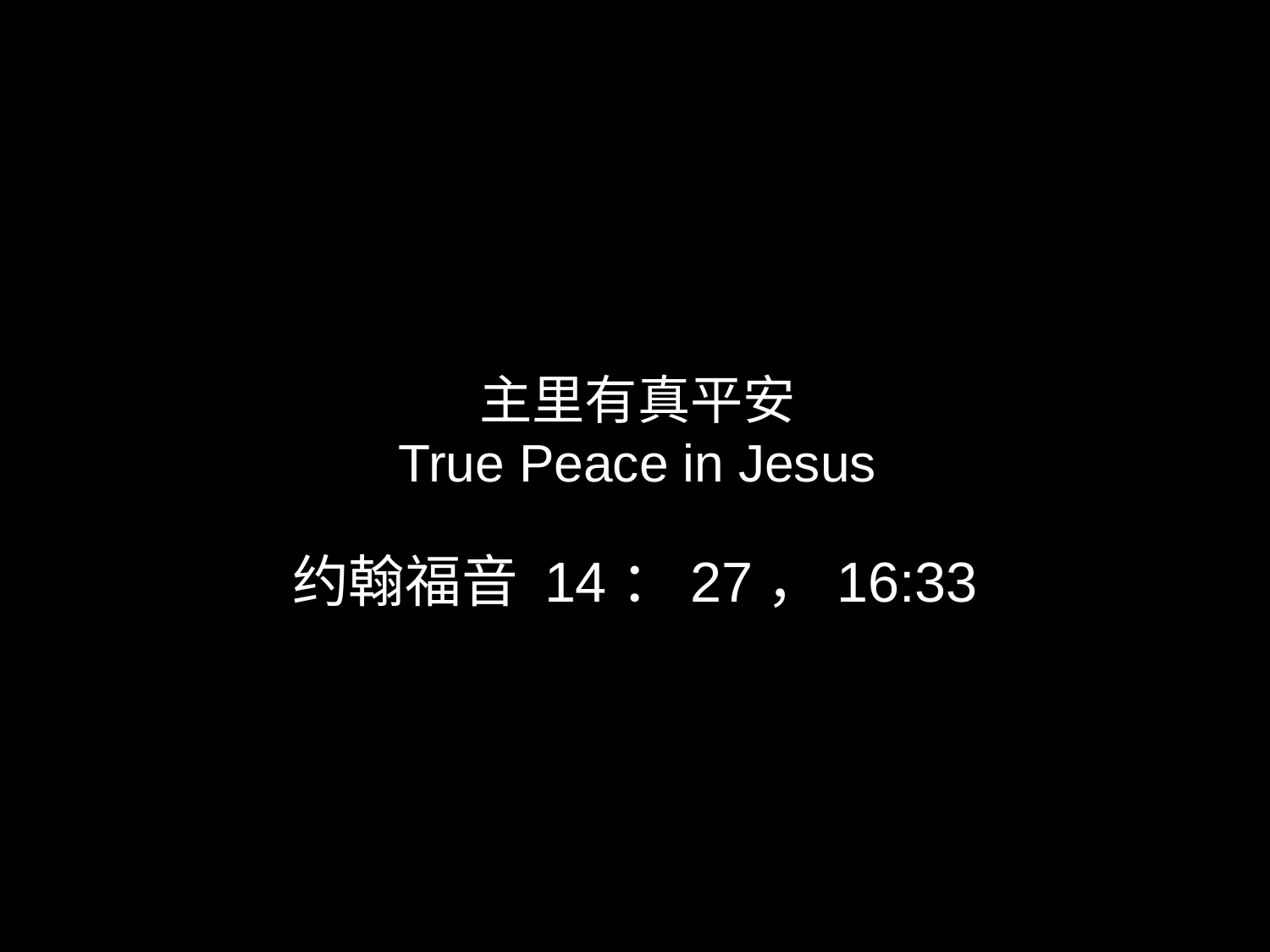

# 主里有真平安 True Peace in Jesus
约翰福音 14：27，16:33